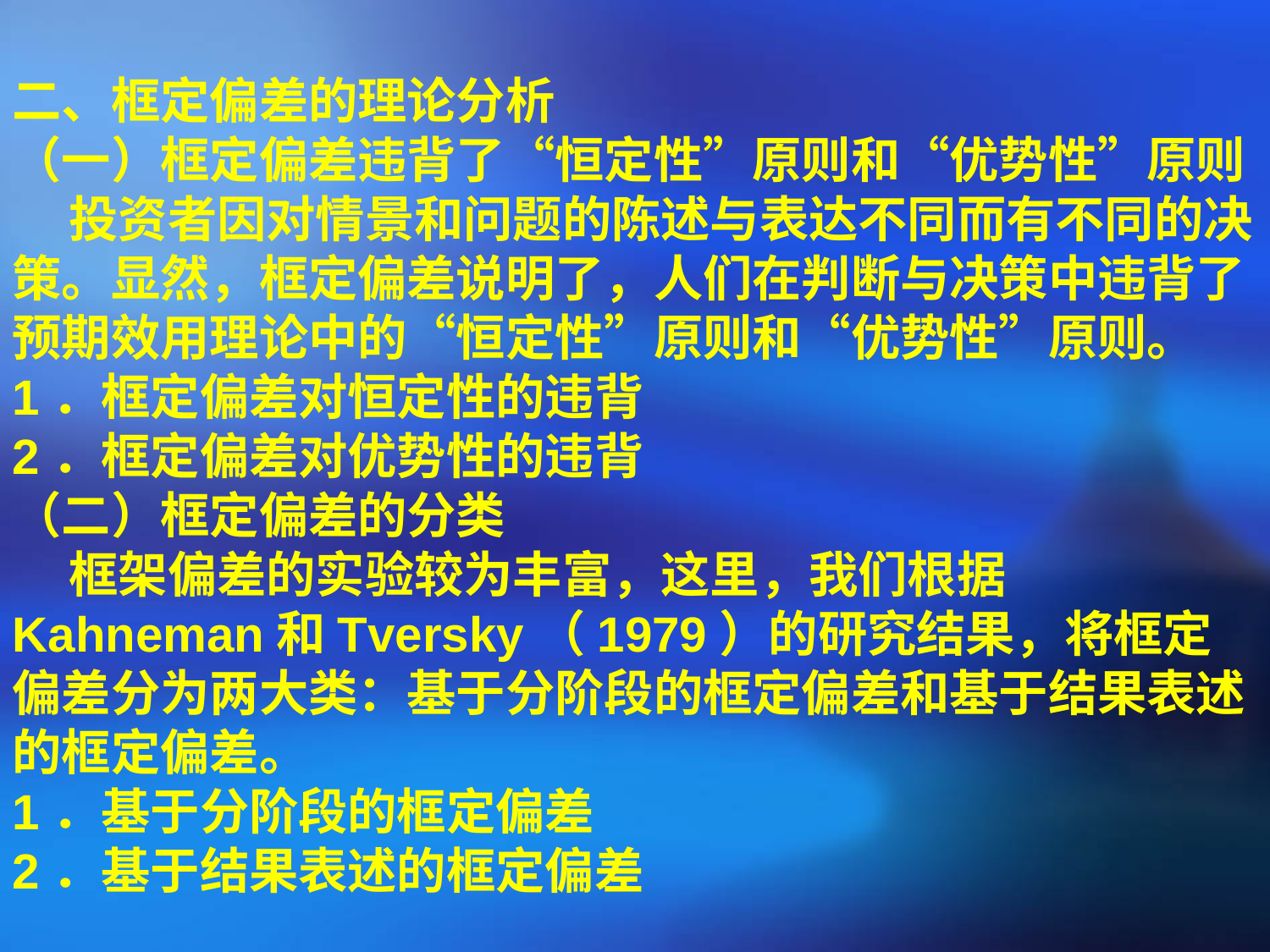

二、框定偏差的理论分析
（一）框定偏差违背了“恒定性”原则和“优势性”原则
    投资者因对情景和问题的陈述与表达不同而有不同的决策。显然，框定偏差说明了，人们在判断与决策中违背了预期效用理论中的“恒定性”原则和“优势性”原则。
1．框定偏差对恒定性的违背
2．框定偏差对优势性的违背
（二）框定偏差的分类
    框架偏差的实验较为丰富，这里，我们根据Kahneman和Tversky（1979）的研究结果，将框定偏差分为两大类：基于分阶段的框定偏差和基于结果表述的框定偏差。
1．基于分阶段的框定偏差
2．基于结果表述的框定偏差